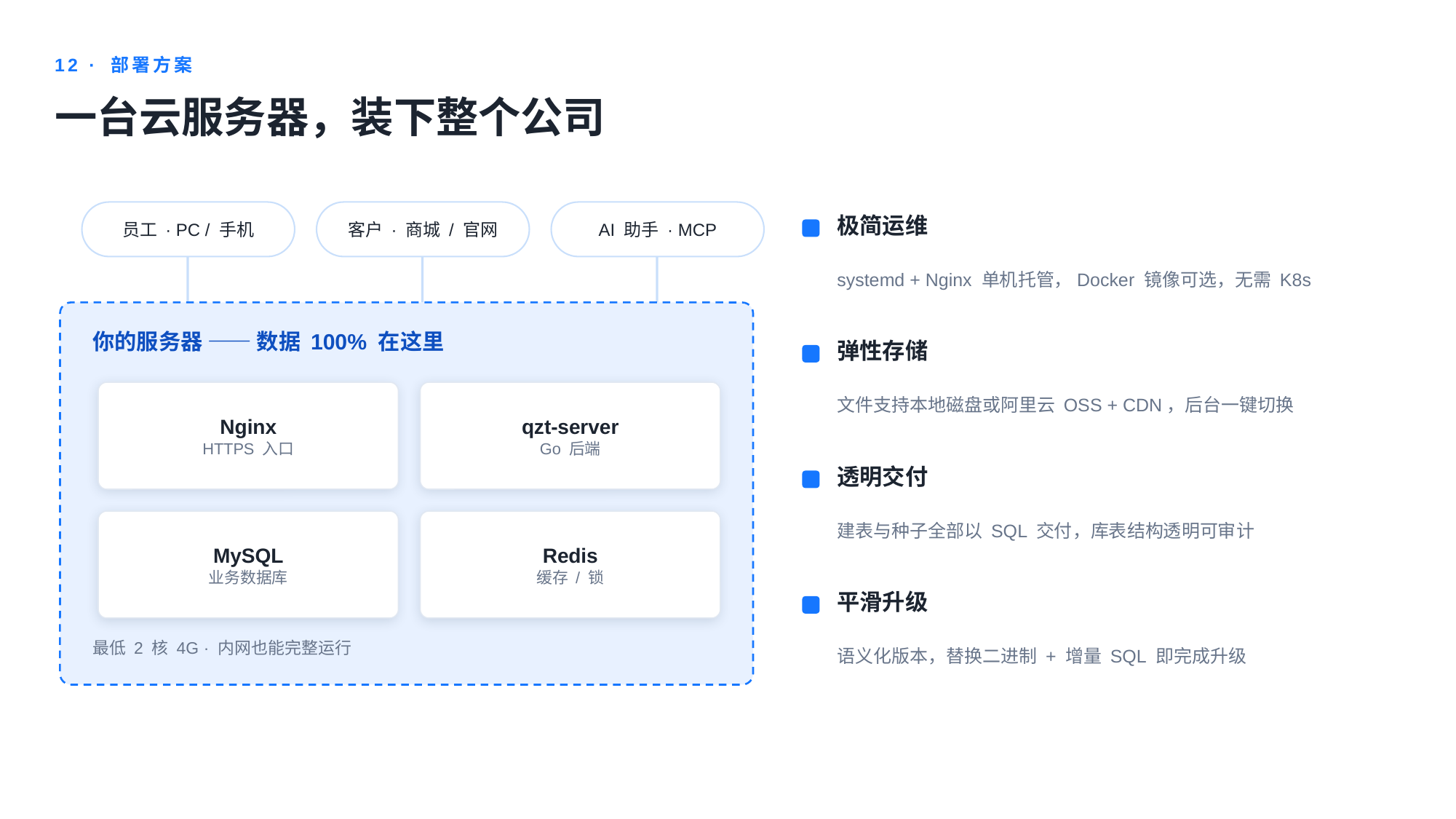

12 · 部署方案
一台云服务器，装下整个公司

员工 · PC / 手机

客户 · 商城 / 官网

AI 助手 · MCP
极简运维

systemd + Nginx 单机托管，Docker 镜像可选，无需 K8s

你的服务器 —— 数据 100% 在这里
弹性存储

文件支持本地磁盘或阿里云 OSS + CDN，后台一键切换

Nginx
HTTPS 入口

qzt-server
Go 后端
透明交付

建表与种子全部以 SQL 交付，库表结构透明可审计

MySQL
业务数据库

Redis
缓存 / 锁
平滑升级

语义化版本，替换二进制 + 增量 SQL 即完成升级
最低 2 核 4G · 内网也能完整运行